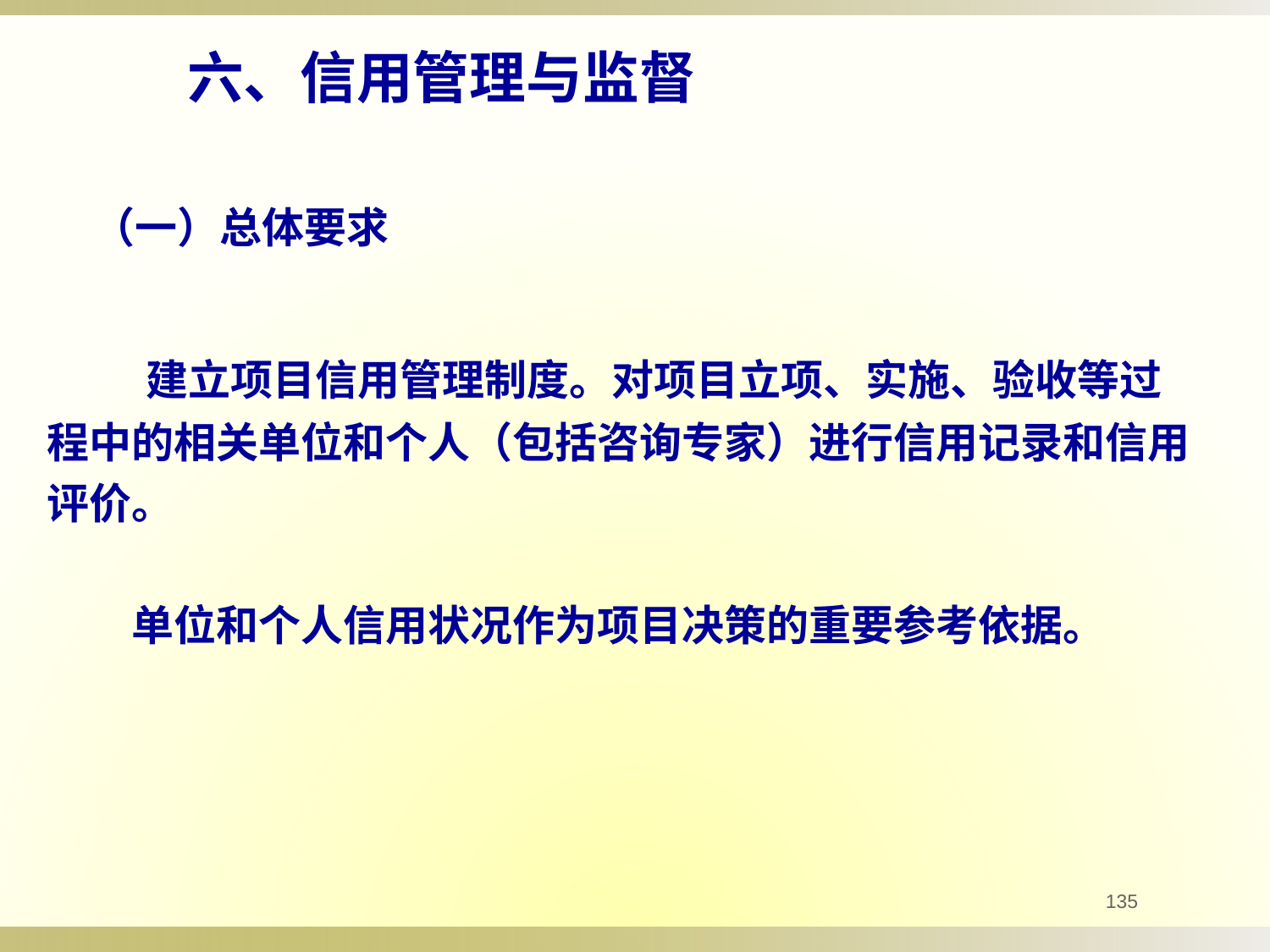

六、信用管理与监督
   （一）总体要求

　　建立项目信用管理制度。对项目立项、实施、验收等过程中的相关单位和个人（包括咨询专家）进行信用记录和信用评价。

　　单位和个人信用状况作为项目决策的重要参考依据。
135